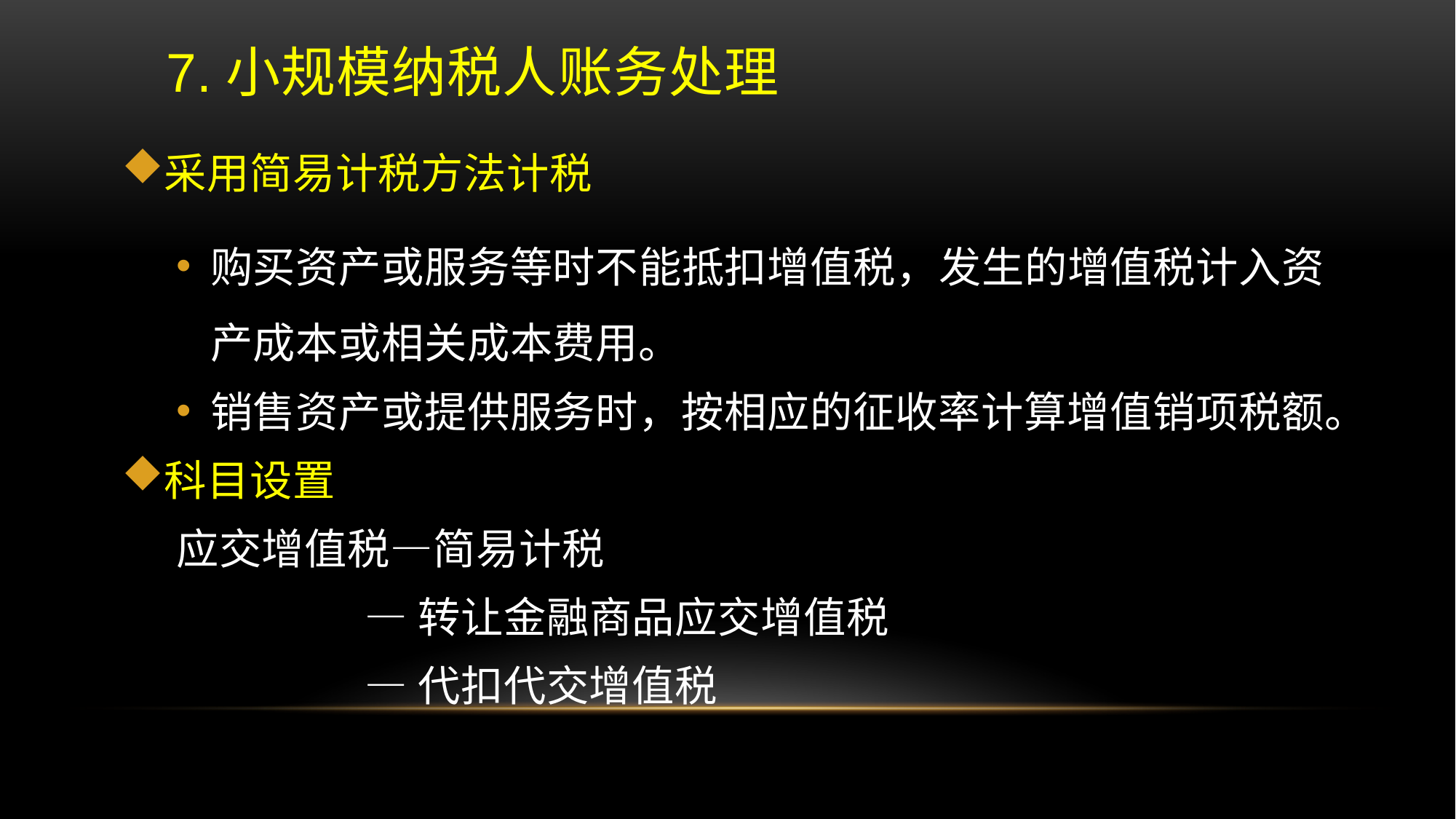

7.小规模纳税人账务处理
采用简易计税方法计税
购买资产或服务等时不能抵扣增值税，发生的增值税计入资产成本或相关成本费用。
销售资产或提供服务时，按相应的征收率计算增值销项税额。
科目设置
应交增值税—简易计税
                   —转让金融商品应交增值税
                   —代扣代交增值税

21